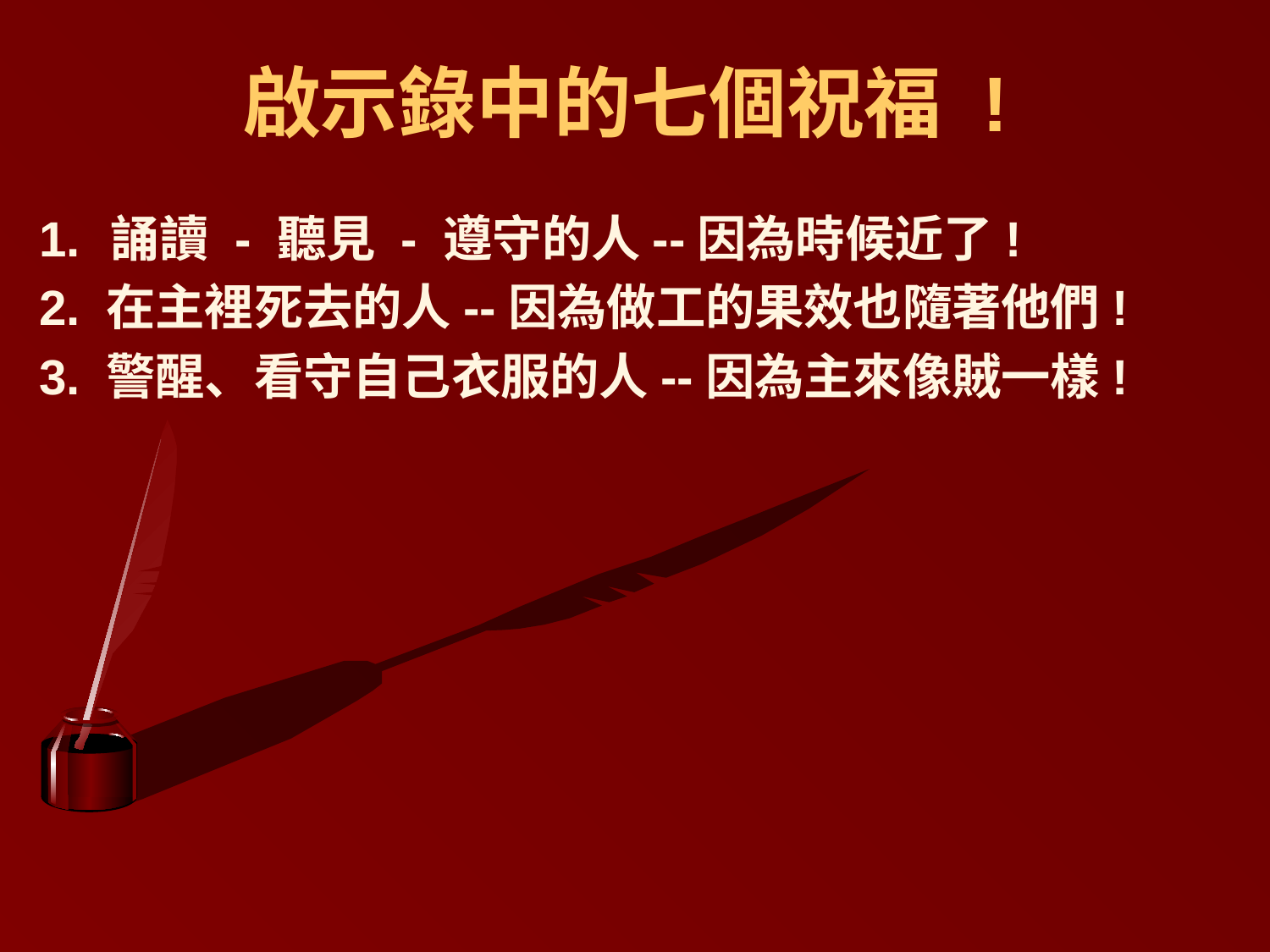

# 啟示錄中的七個祝福 !
誦讀 - 聽見 - 遵守的人--因為時候近了!
2. 在主裡死去的人--因為做工的果效也隨著他們!
3. 警醒、看守自己衣服的人--因為主來像賊一樣!